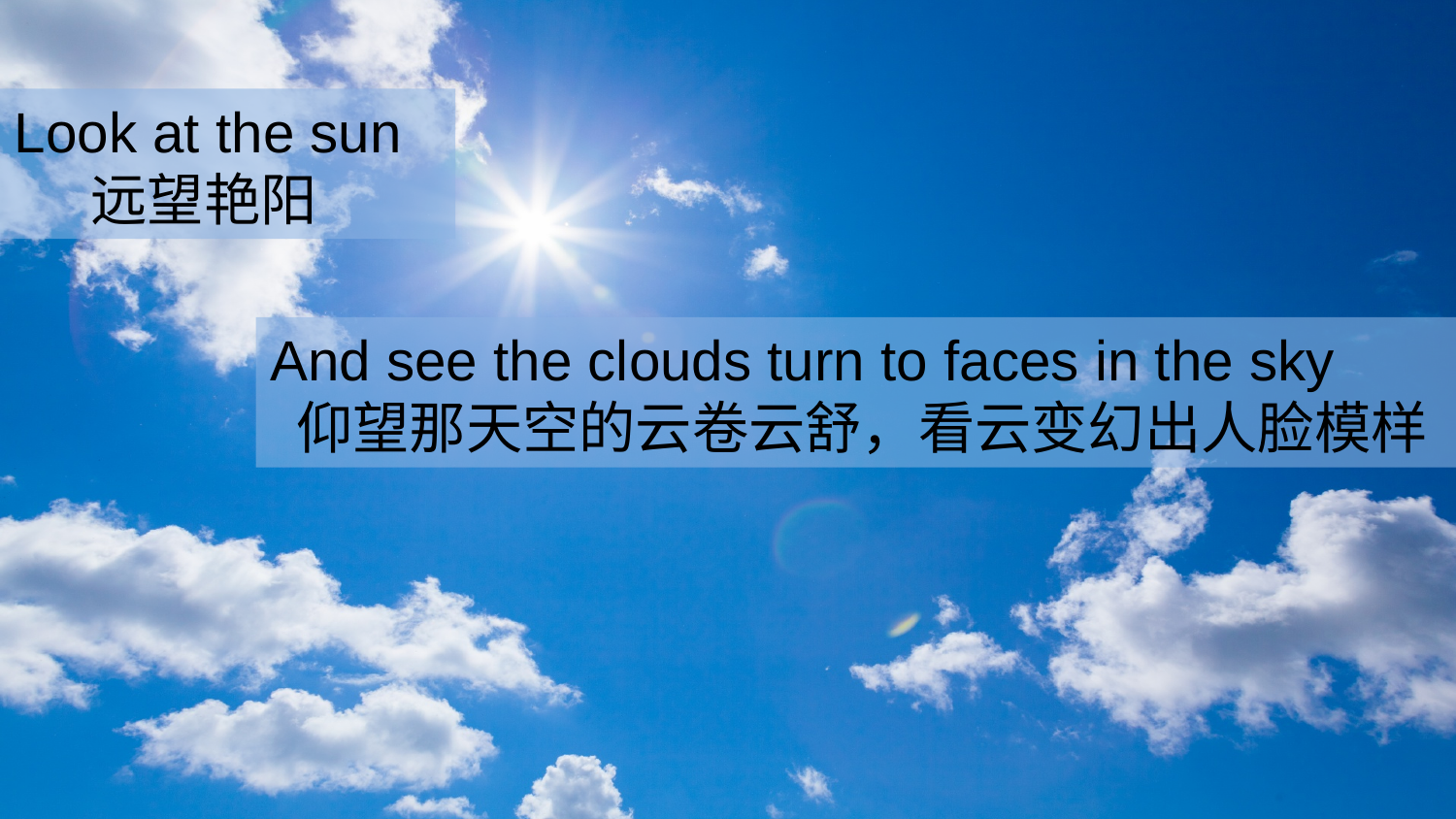

Look at the sun
     远望艳阳
And see the clouds turn to faces in the sky
 仰望那天空的云卷云舒，看云变幻出人脸模样